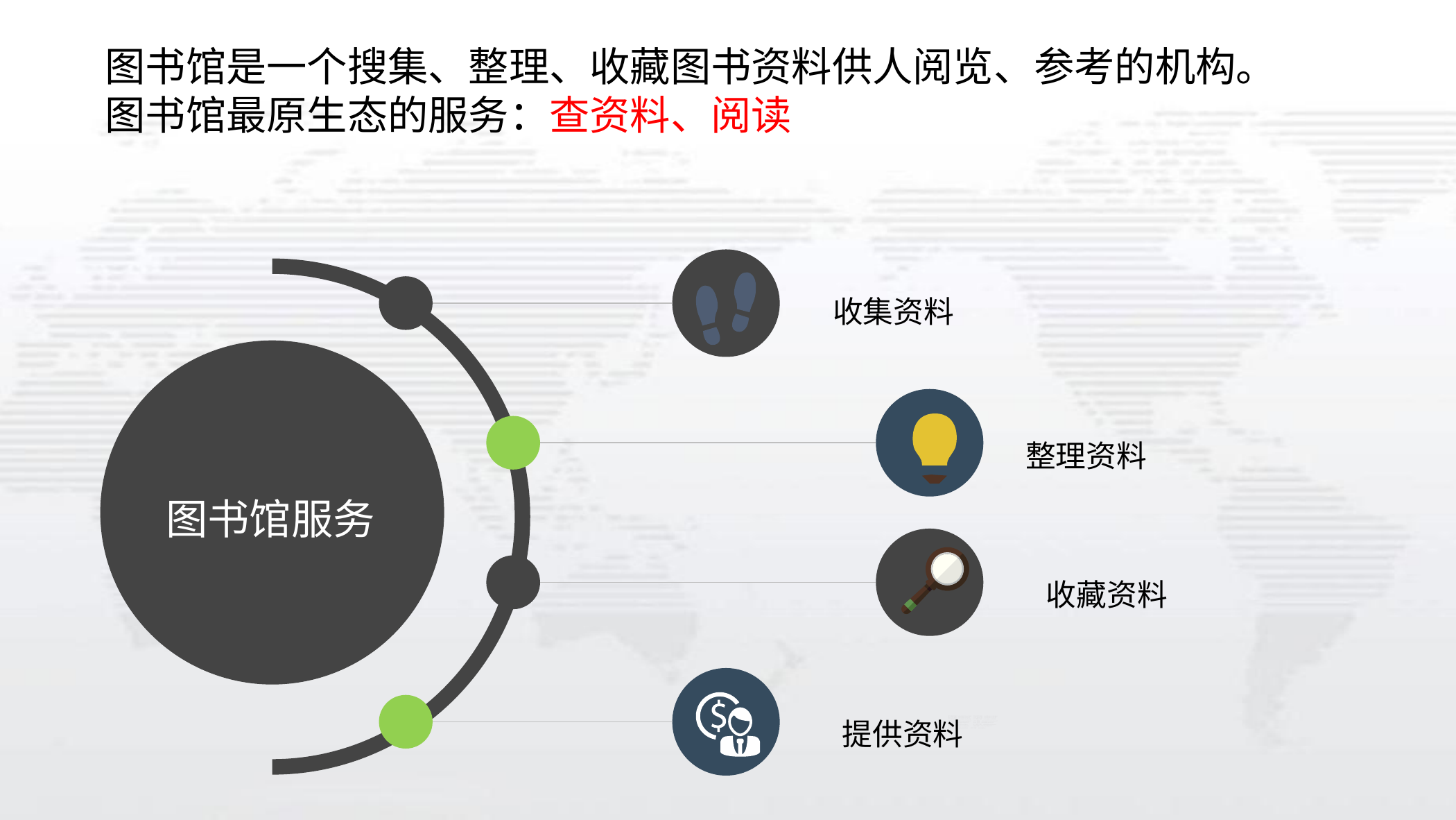

图书馆是一个搜集、整理、收藏图书资料供人阅览、参考的机构。
图书馆最原生态的服务：查资料、阅读

收集资料

整理资料

图书馆服务

收藏资料

提供资料